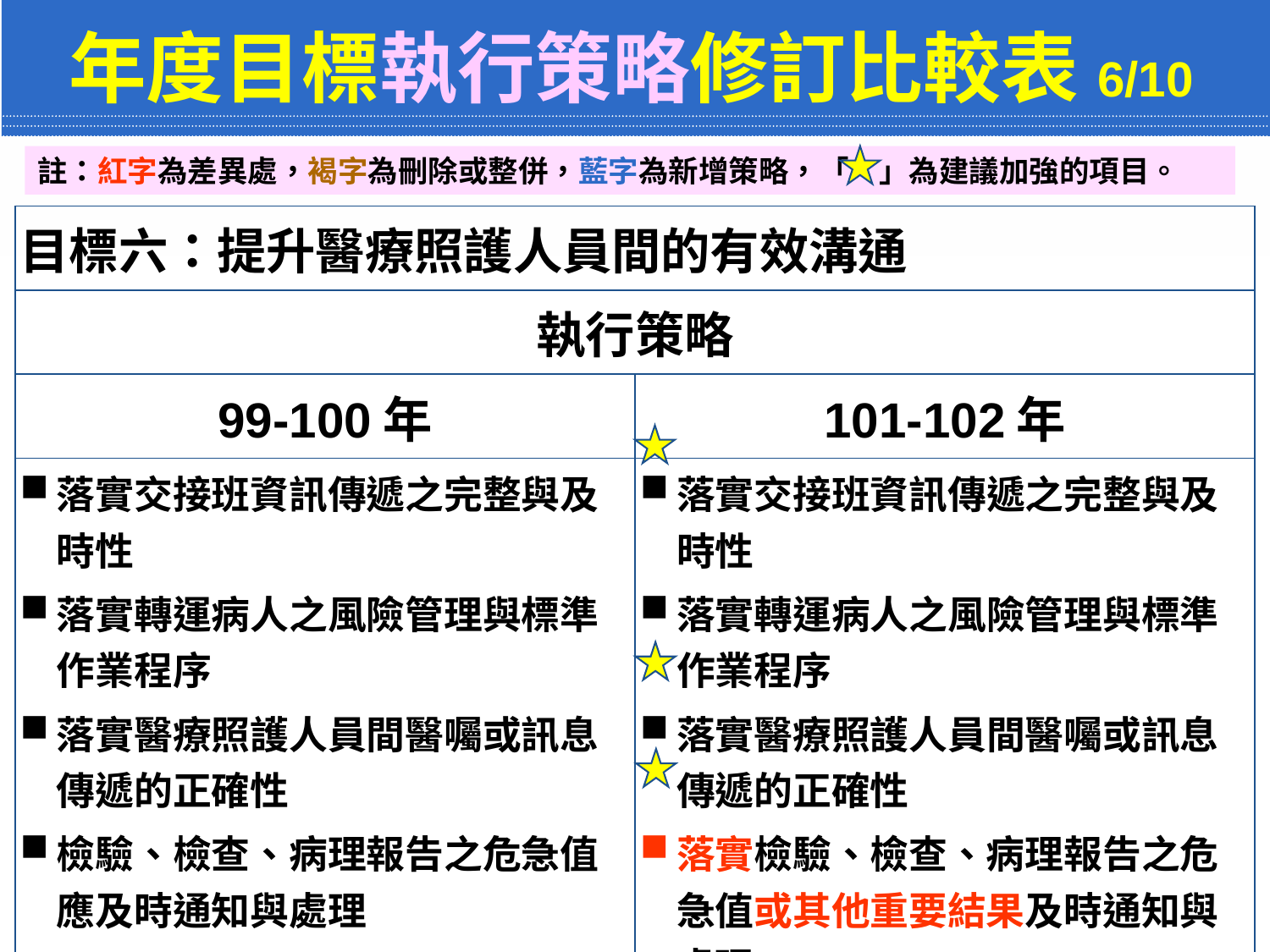

# 年度目標執行策略修訂比較表6/10
註：紅字為差異處，褐字為刪除或整併，藍字為新增策略，「　」為建議加強的項目。

| 目標六：提升醫療照護人員間的有效溝通 |  |
| --- | --- |
| 執行策略 |  |
| 99-100年 | 101-102年 |
| 落實交接班資訊傳遞之完整與及時性 落實轉運病人之風險管理與標準作業程序 落實醫療照護人員間醫囑或訊息傳遞的正確性 檢驗、檢查、病理報告之危急值應及時通知與處理 加強團隊溝通技能 | 落實交接班資訊傳遞之完整與及時性 落實轉運病人之風險管理與標準作業程序 落實醫療照護人員間醫囑或訊息傳遞的正確性 落實檢驗、檢查、病理報告之危急值或其他重要結果及時通知與處理 加強團隊溝通技能 |